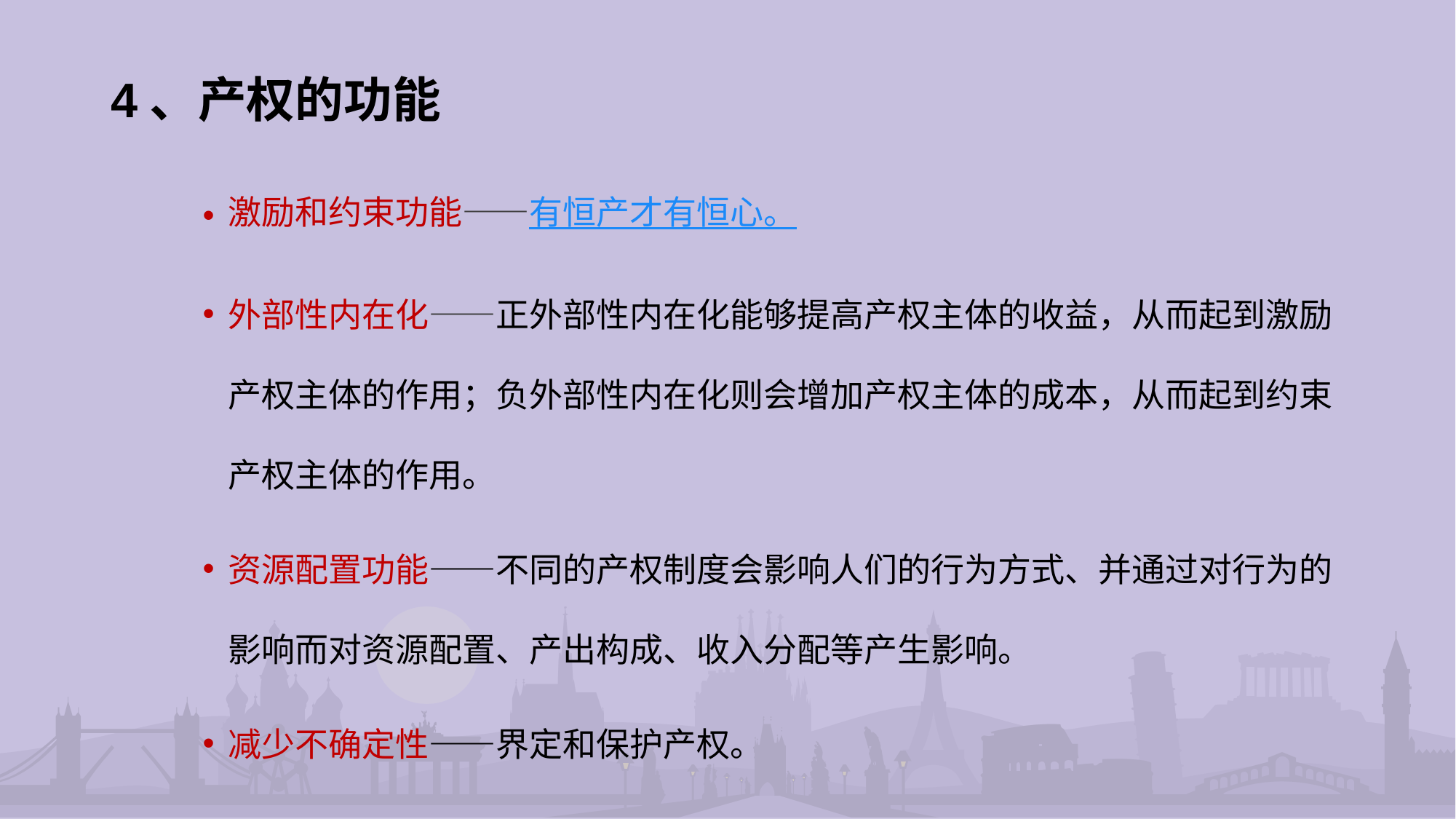

# 4、产权的功能
激励和约束功能——有恒产才有恒心。
外部性内在化——正外部性内在化能够提高产权主体的收益，从而起到激励产权主体的作用；负外部性内在化则会增加产权主体的成本，从而起到约束产权主体的作用。
资源配置功能——不同的产权制度会影响人们的行为方式、并通过对行为的影响而对资源配置、产出构成、收入分配等产生影响。
减少不确定性——界定和保护产权。